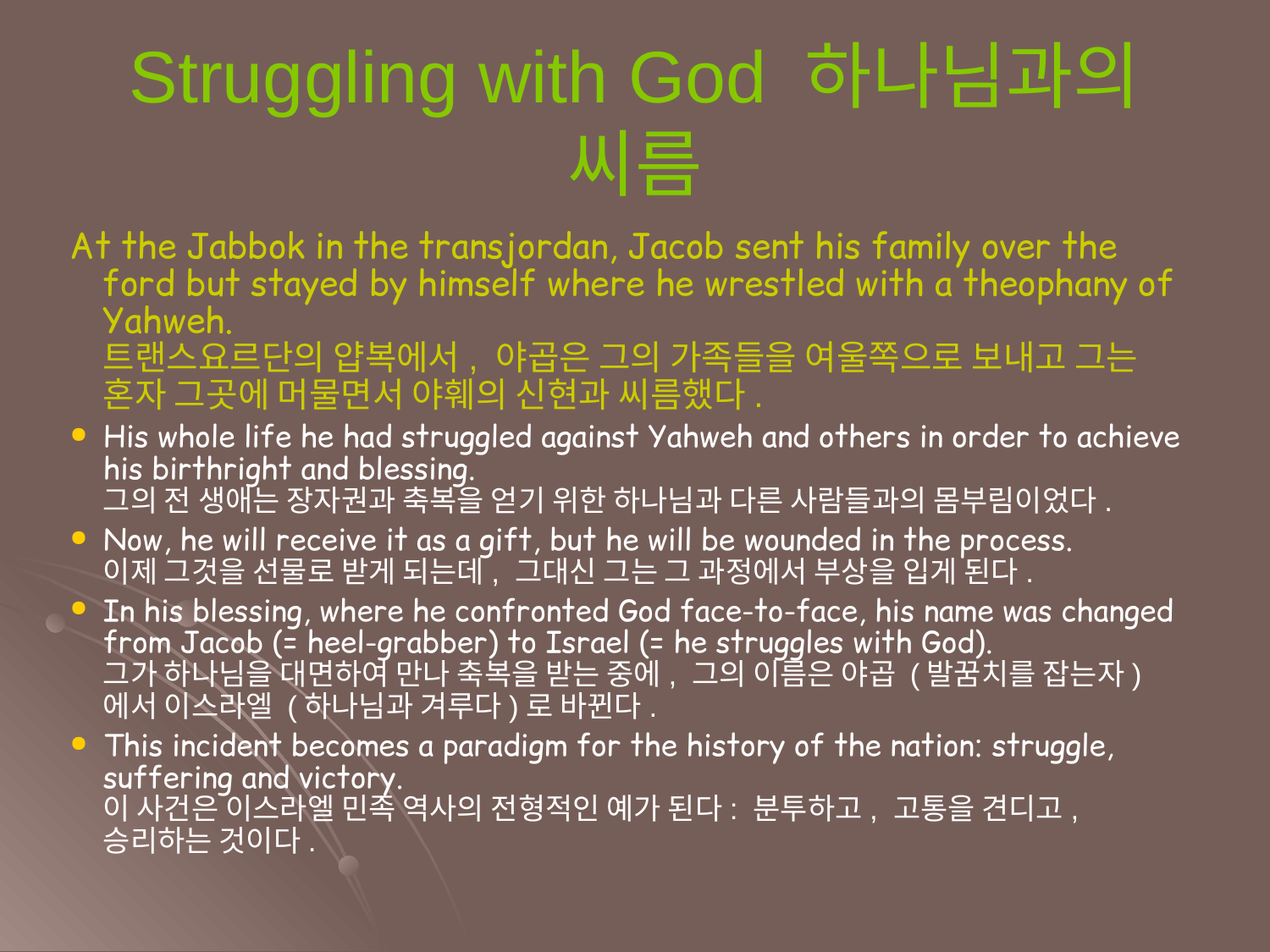

Struggling with God 하나님과의 씨름
At the Jabbok in the transjordan, Jacob sent his family over the ford but stayed by himself where he wrestled with a theophany of Yahweh.
트랜스요르단의 얍복에서, 야곱은 그의 가족들을 여울쪽으로 보내고 그는 혼자 그곳에 머물면서 야훼의 신현과 씨름했다.
His whole life he had struggled against Yahweh and others in order to achieve his birthright and blessing.
그의 전 생애는 장자권과 축복을 얻기 위한 하나님과 다른 사람들과의 몸부림이었다.
Now, he will receive it as a gift, but he will be wounded in the process.
이제 그것을 선물로 받게 되는데, 그대신 그는 그 과정에서 부상을 입게 된다.
In his blessing, where he confronted God face-to-face, his name was changed from Jacob (= heel-grabber) to Israel (= he struggles with God).
그가 하나님을 대면하여 만나 축복을 받는 중에, 그의 이름은 야곱 (발꿈치를 잡는자)에서 이스라엘 (하나님과 겨루다)로 바뀐다.
This incident becomes a paradigm for the history of the nation: struggle, suffering and victory.
이 사건은 이스라엘 민족 역사의 전형적인 예가 된다: 분투하고, 고통을 견디고, 승리하는 것이다.